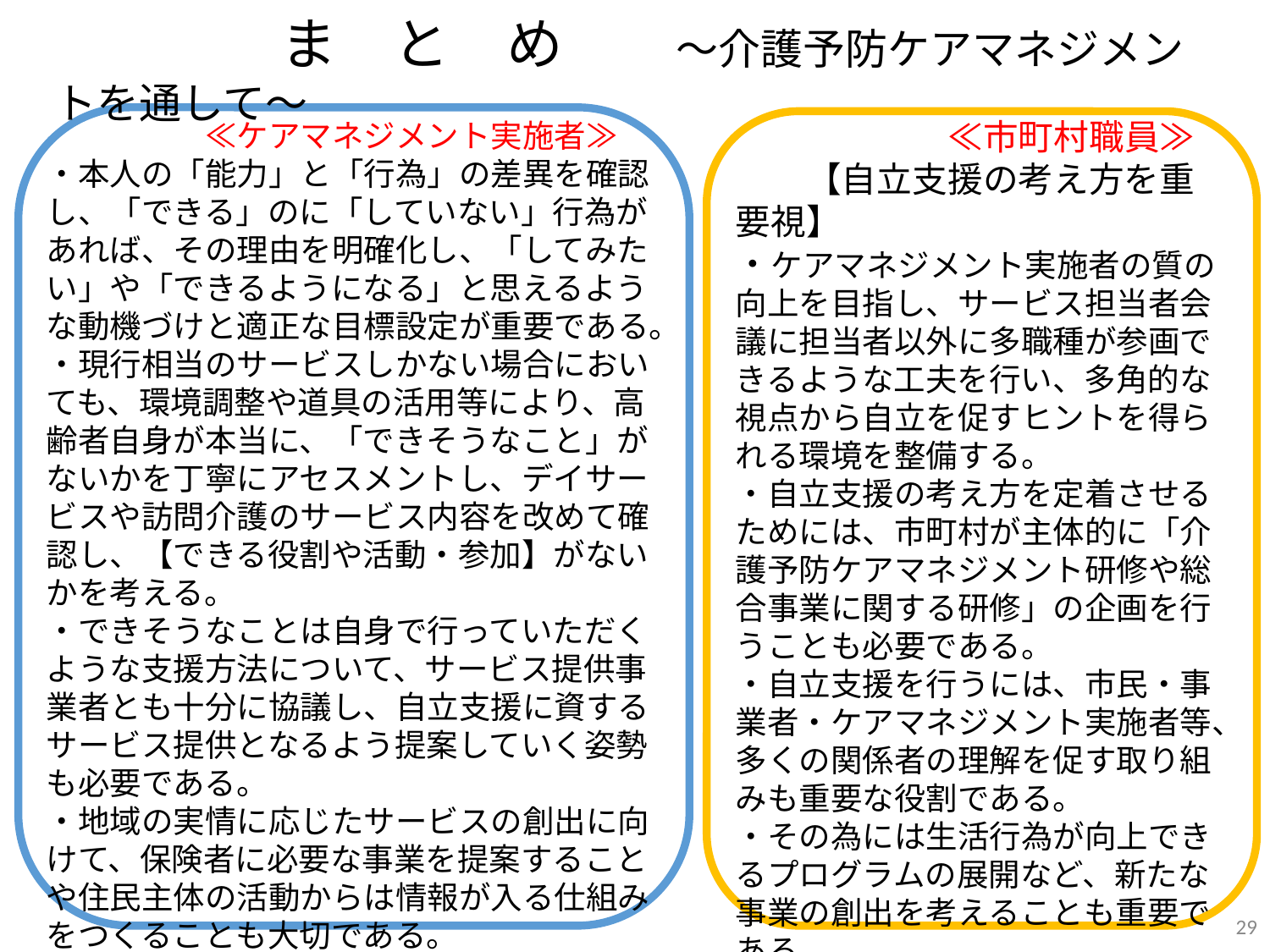

ま　と　め　　～介護予防ケアマネジメントを通して～

　　　　　　≪市町村職員≫
　　【自立支援の考え方を重要視】
・ケアマネジメント実施者の質の向上を目指し、サービス担当者会議に担当者以外に多職種が参画できるような工夫を行い、多角的な視点から自立を促すヒントを得られる環境を整備する。
・自立支援の考え方を定着させるためには、市町村が主体的に「介護予防ケアマネジメント研修や総合事業に関する研修」の企画を行うことも必要である。
・自立支援を行うには、市民・事業者・ケアマネジメント実施者等、多くの関係者の理解を促す取り組みも重要な役割である。
・その為には生活行為が向上できるプログラムの展開など、新たな事業の創出を考えることも重要である。

　　　　　≪ケアマネジメント実施者≫
・本人の「能力」と「行為」の差異を確認し、「できる」のに「していない」行為があれば、その理由を明確化し、「してみたい」や「できるようになる」と思えるような動機づけと適正な目標設定が重要である。
・現行相当のサービスしかない場合においても、環境調整や道具の活用等により、高齢者自身が本当に、「できそうなこと」がないかを丁寧にアセスメントし、デイサービスや訪問介護のサービス内容を改めて確認し、【できる役割や活動・参加】がないかを考える。
・できそうなことは自身で行っていただくような支援方法について、サービス提供事業者とも十分に協議し、自立支援に資するサービス提供となるよう提案していく姿勢も必要である。
・地域の実情に応じたサービスの創出に向けて、保険者に必要な事業を提案することや住民主体の活動からは情報が入る仕組みをつくることも大切である。

29